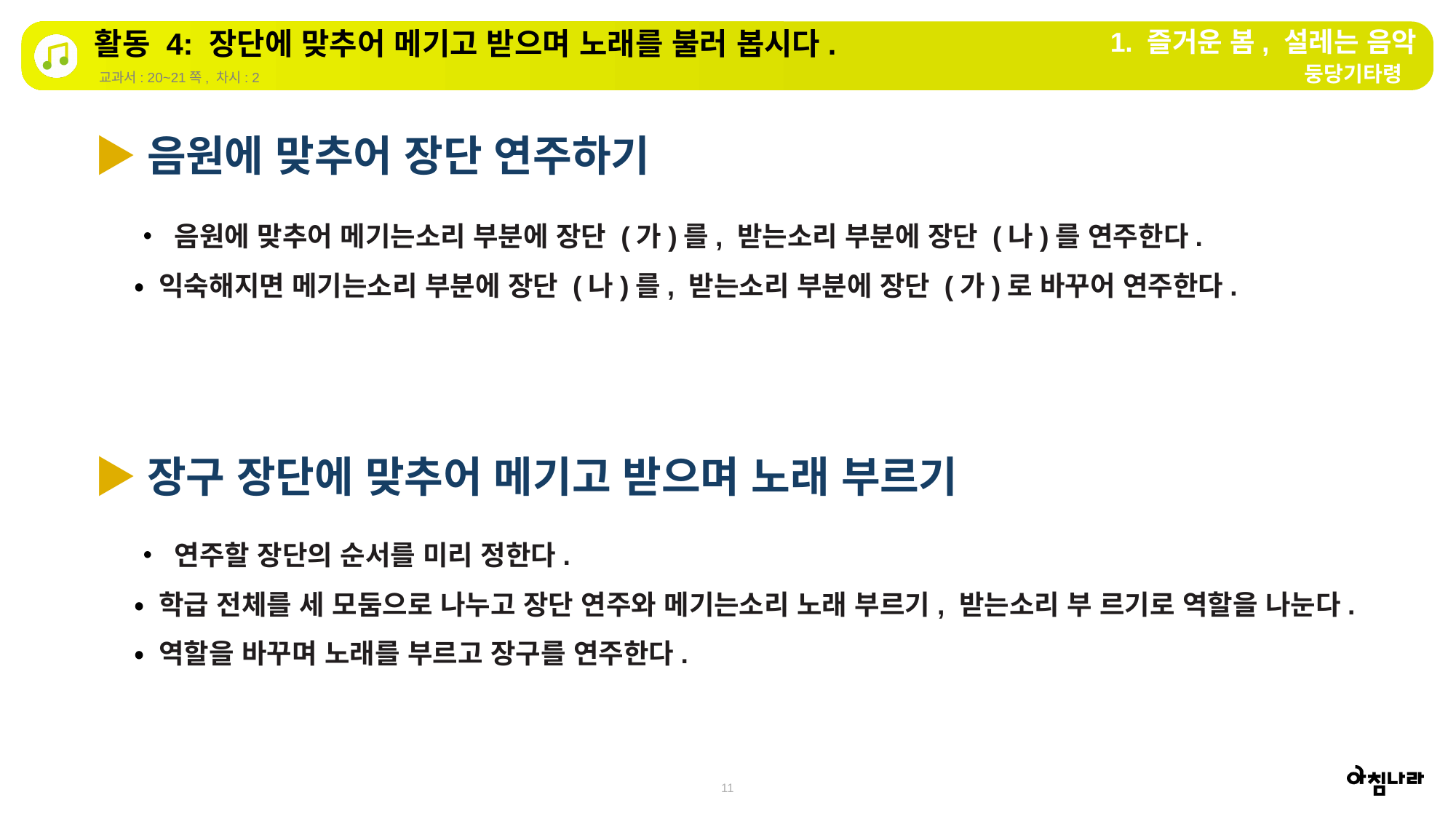

1. 즐거운 봄, 설레는 음악
활동 4: 장단에 맞추어 메기고 받으며 노래를 불러 봅시다.
둥당기타령
교과서: 20~21쪽, 차시: 2
▶음원에 맞추어 장단 연주하기
• 음원에 맞추어 메기는소리 부분에 장단 (가)를, 받는소리 부분에 장단 (나)를 연주한다.
• 익숙해지면 메기는소리 부분에 장단 (나)를, 받는소리 부분에 장단 (가)로 바꾸어 연주한다.
▶장구 장단에 맞추어 메기고 받으며 노래 부르기
• 연주할 장단의 순서를 미리 정한다.
• 학급 전체를 세 모둠으로 나누고 장단 연주와 메기는소리 노래 부르기, 받는소리 부 르기로 역할을 나눈다.
• 역할을 바꾸며 노래를 부르고 장구를 연주한다.
11